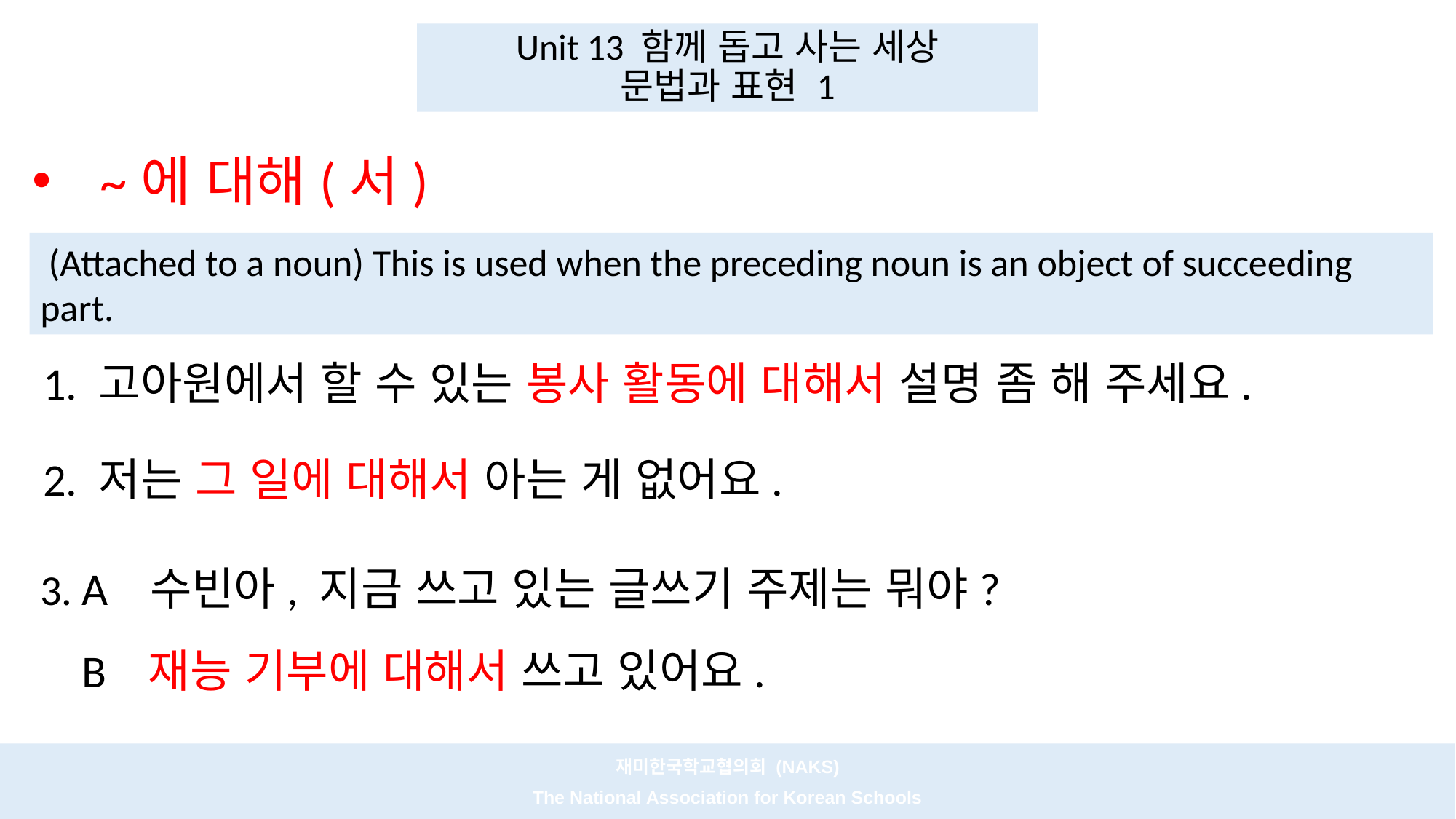

# Unit 13 함께 돕고 사는 세상 문법과 표현 1
~에 대해(서)
 (Attached to a noun) This is used when the preceding noun is an object of succeeding    part.

 1. 고아원에서 할 수 있는 봉사 활동에 대해서 설명 좀 해 주세요.
 2. 저는 그 일에 대해서 아는 게 없어요.
3. A   수빈아, 지금 쓰고 있는 글쓰기 주제는 뭐야?
    B   재능 기부에 대해서 쓰고 있어요.
재미한국학교협의회 (NAKS)
The National Association for Korean Schools